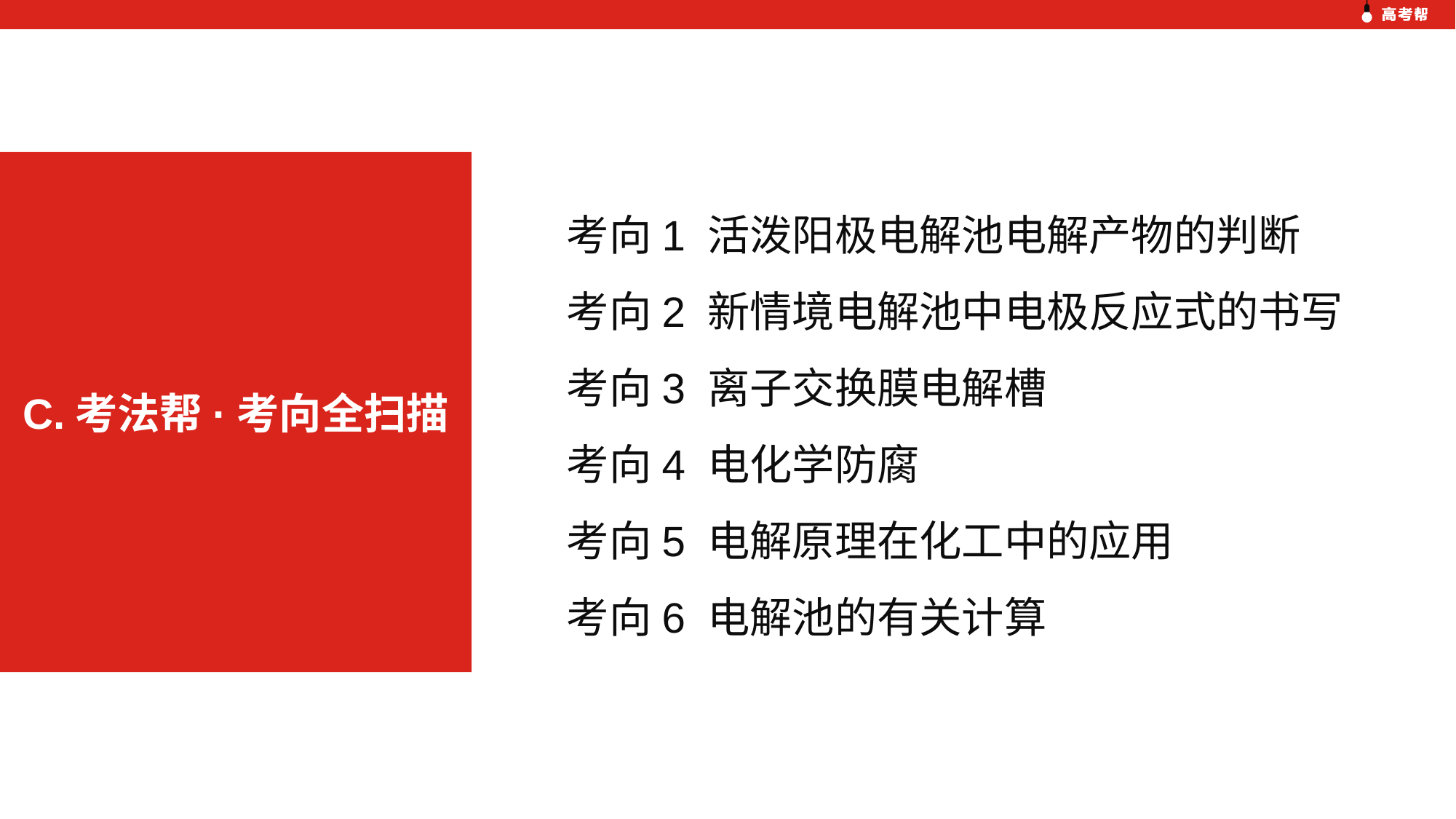

考向1 活泼阳极电解池电解产物的判断
考向2 新情境电解池中电极反应式的书写
考向3 离子交换膜电解槽
考向4 电化学防腐
考向5 电解原理在化工中的应用
考向6 电解池的有关计算
C.考法帮·考向全扫描